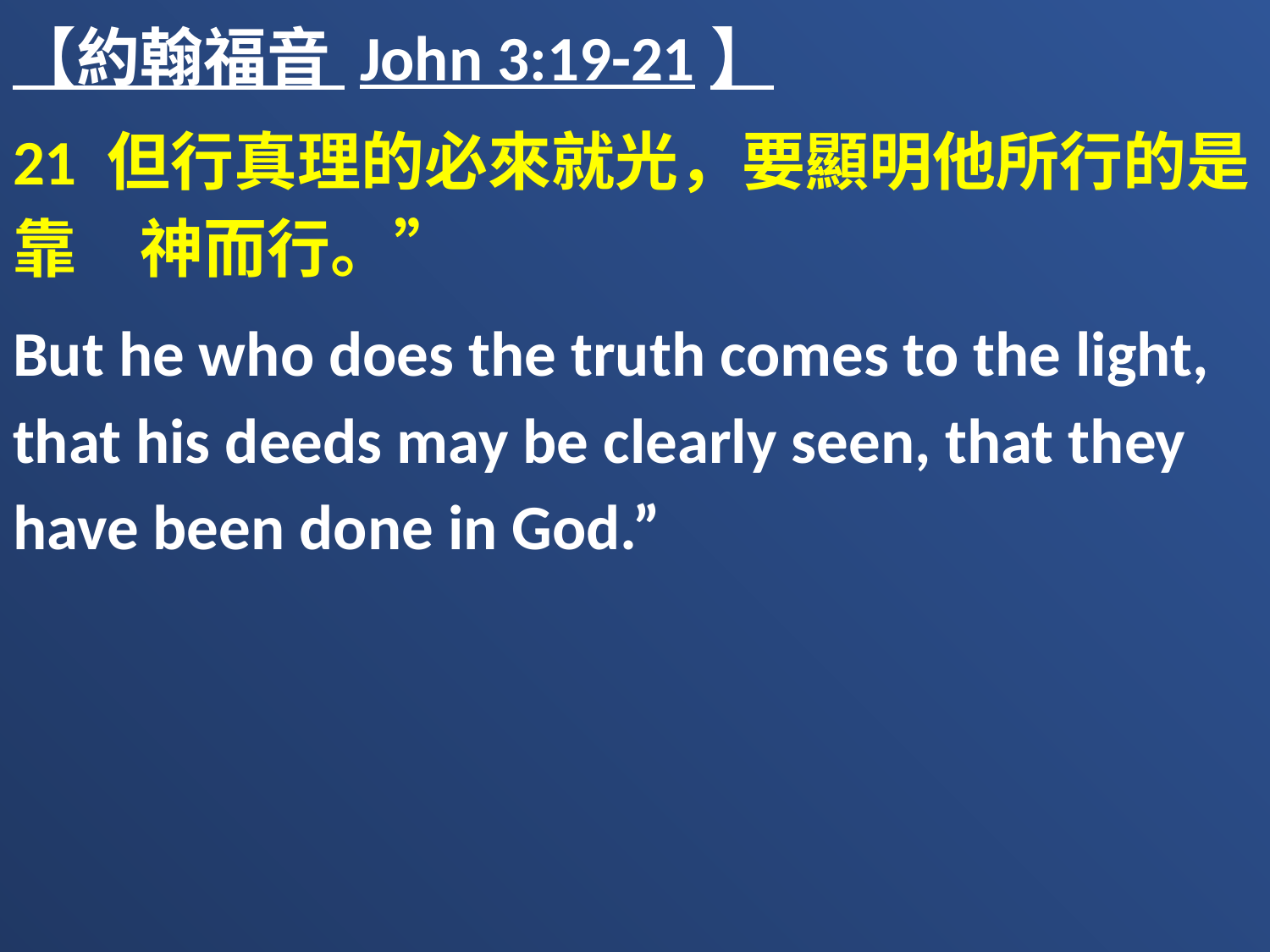

【約翰福音 John 3:19-21】
21 但行真理的必來就光，要顯明他所行的是靠　神而行。”
But he who does the truth comes to the light, that his deeds may be clearly seen, that they have been done in God.”